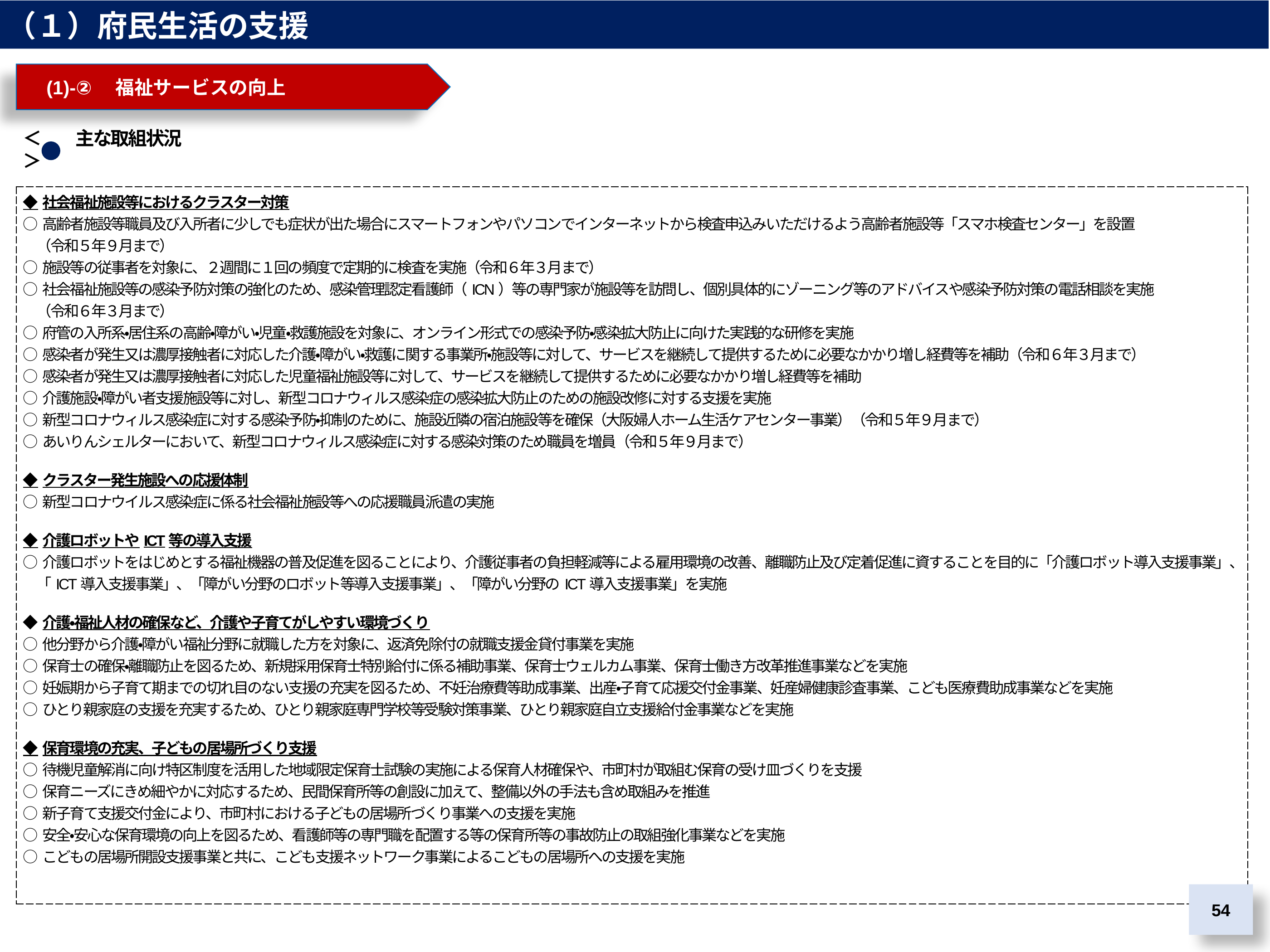

（１）府民生活の支援
　(1)-②　福祉サービスの向上
＜　　主な取組状況＞

| ◆社会福祉施設等におけるクラスター対策 ○高齢者施設等職員及び入所者に少しでも症状が出た場合にスマートフォンやパソコンでインターネットから検査申込みいただけるよう高齢者施設等「スマホ検査センター」を設置 　（令和５年９月まで） ○施設等の従事者を対象に、２週間に１回の頻度で定期的に検査を実施（令和６年３月まで） ○社会福祉施設等の感染予防対策の強化のため、感染管理認定看護師（ICN）等の専門家が施設等を訪問し、個別具体的にゾーニング等のアドバイスや感染予防対策の電話相談を実施 　（令和６年３月まで） ○府管の入所系・居住系の高齢・障がい・児童・救護施設を対象に、オンライン形式での感染予防・感染拡大防止に向けた実践的な研修を実施 ○感染者が発生又は濃厚接触者に対応した介護・障がい・救護に関する事業所・施設等に対して、サービスを継続して提供するために必要なかかり増し経費等を補助（令和６年３月まで） ○感染者が発生又は濃厚接触者に対応した児童福祉施設等に対して、サービスを継続して提供するために必要なかかり増し経費等を補助 ○介護施設・障がい者支援施設等に対し、新型コロナウィルス感染症の感染拡大防止のための施設改修に対する支援を実施 ○新型コロナウィルス感染症に対する感染予防・抑制のために、施設近隣の宿泊施設等を確保（大阪婦人ホーム生活ケアセンター事業）（令和５年９月まで）　 ○あいりんシェルターにおいて、新型コロナウィルス感染症に対する感染対策のため職員を増員（令和５年９月まで）　 ◆クラスター発生施設への応援体制 ○新型コロナウイルス感染症に係る社会福祉施設等への応援職員派遣の実施 ◆介護ロボットやICT等の導入支援 ○介護ロボットをはじめとする福祉機器の普及促進を図ることにより、介護従事者の負担軽減等による雇用環境の改善、離職防止及び定着促進に資することを目的に「介護ロボット導入支援事業」、「ICT導入支援事業」、「障がい分野のロボット等導入支援事業」、「障がい分野のICT導入支援事業」を実施 ◆介護・福祉人材の確保など、介護や子育てがしやすい環境づくり ○他分野から介護・障がい福祉分野に就職した方を対象に、返済免除付の就職支援金貸付事業を実施 ○保育士の確保・離職防止を図るため、新規採用保育士特別給付に係る補助事業、保育士ウェルカム事業、保育士働き方改革推進事業などを実施 ○妊娠期から子育て期までの切れ目のない支援の充実を図るため、不妊治療費等助成事業、出産・子育て応援交付金事業、妊産婦健康診査事業、こども医療費助成事業などを実施 ○ひとり親家庭の支援を充実するため、ひとり親家庭専門学校等受験対策事業、ひとり親家庭自立支援給付金事業などを実施 ◆保育環境の充実、子どもの居場所づくり支援 ○待機児童解消に向け特区制度を活用した地域限定保育士試験の実施による保育人材確保や、市町村が取組む保育の受け皿づくりを支援 ○保育ニーズにきめ細やかに対応するため、民間保育所等の創設に加えて、整備以外の手法も含め取組みを推進 ○新子育て支援交付金により、市町村における子どもの居場所づくり事業への支援を実施 ○安全・安心な保育環境の向上を図るため、看護師等の専門職を配置する等の保育所等の事故防止の取組強化事業などを実施 ○こどもの居場所開設支援事業と共に、こども支援ネットワーク事業によるこどもの居場所への支援を実施 |
| --- |
54